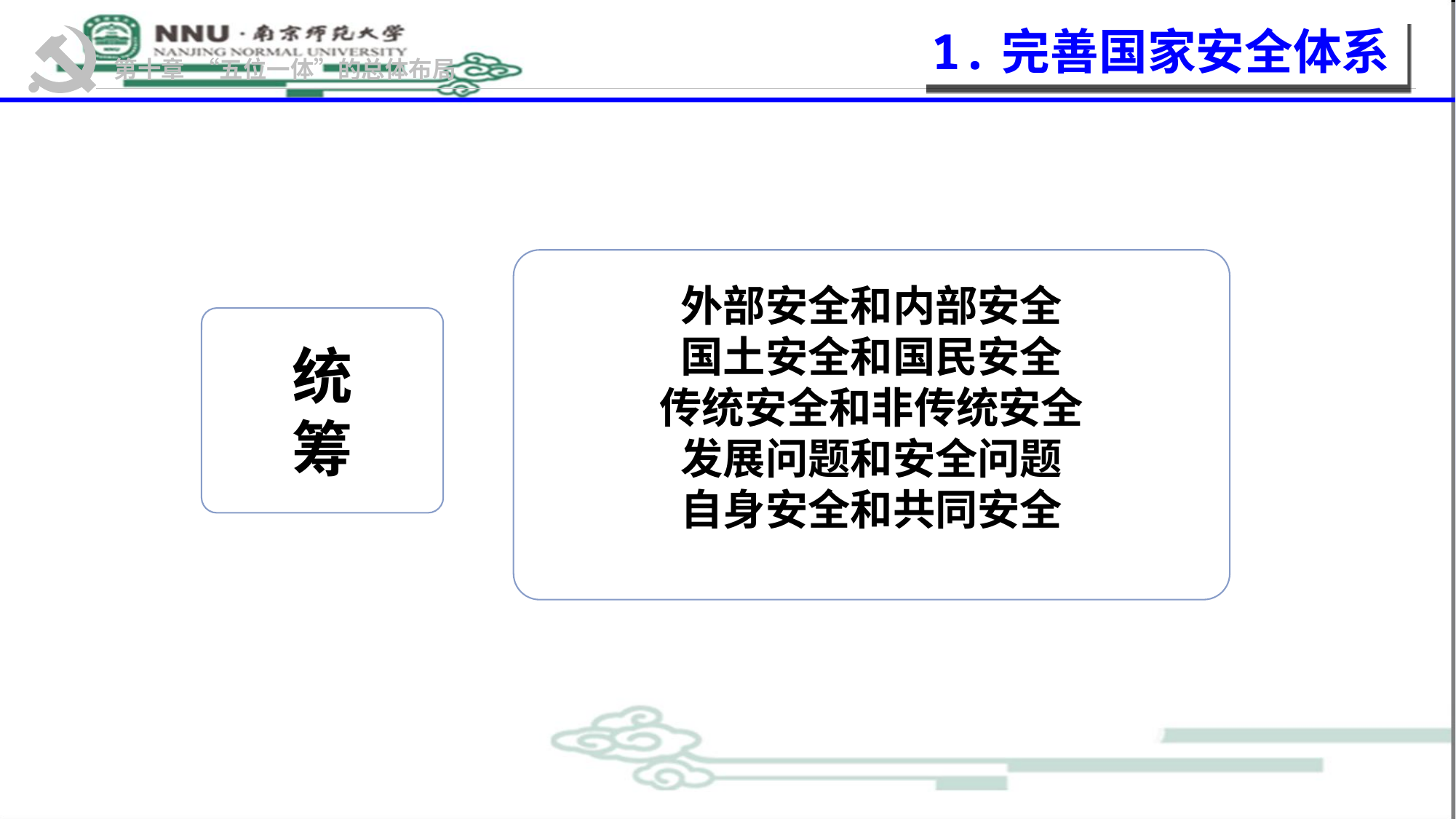

1.完善国家安全体系
外部安全和内部安全
国土安全和国民安全
传统安全和非传统安全
发展问题和安全问题
自身安全和共同安全

统
筹